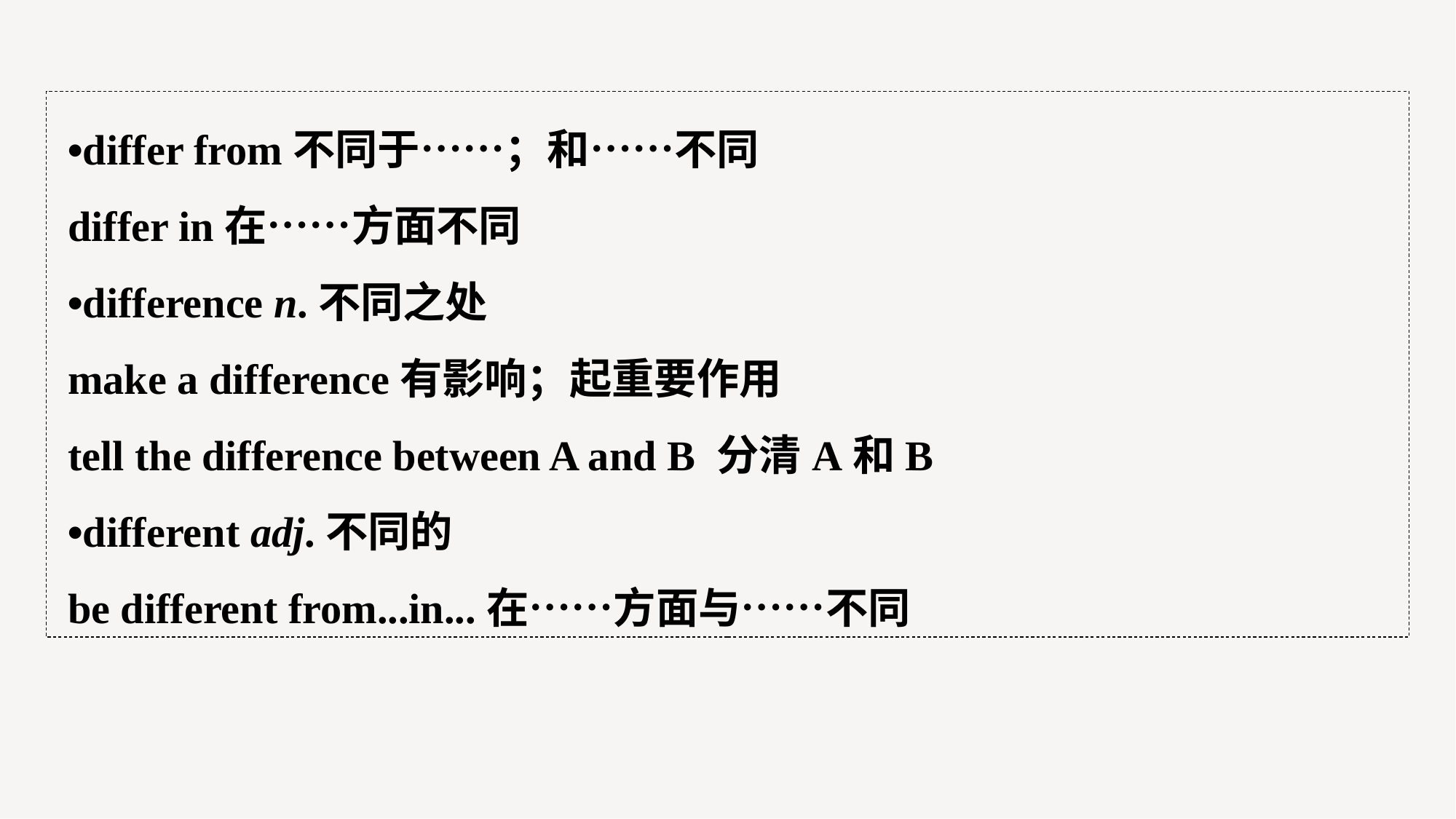

•differ from不同于……；和……不同
differ in在……方面不同
•difference n.不同之处
make a difference有影响；起重要作用
tell the difference between A and B 分清A和B
•different adj.不同的
be different from...in...在……方面与……不同